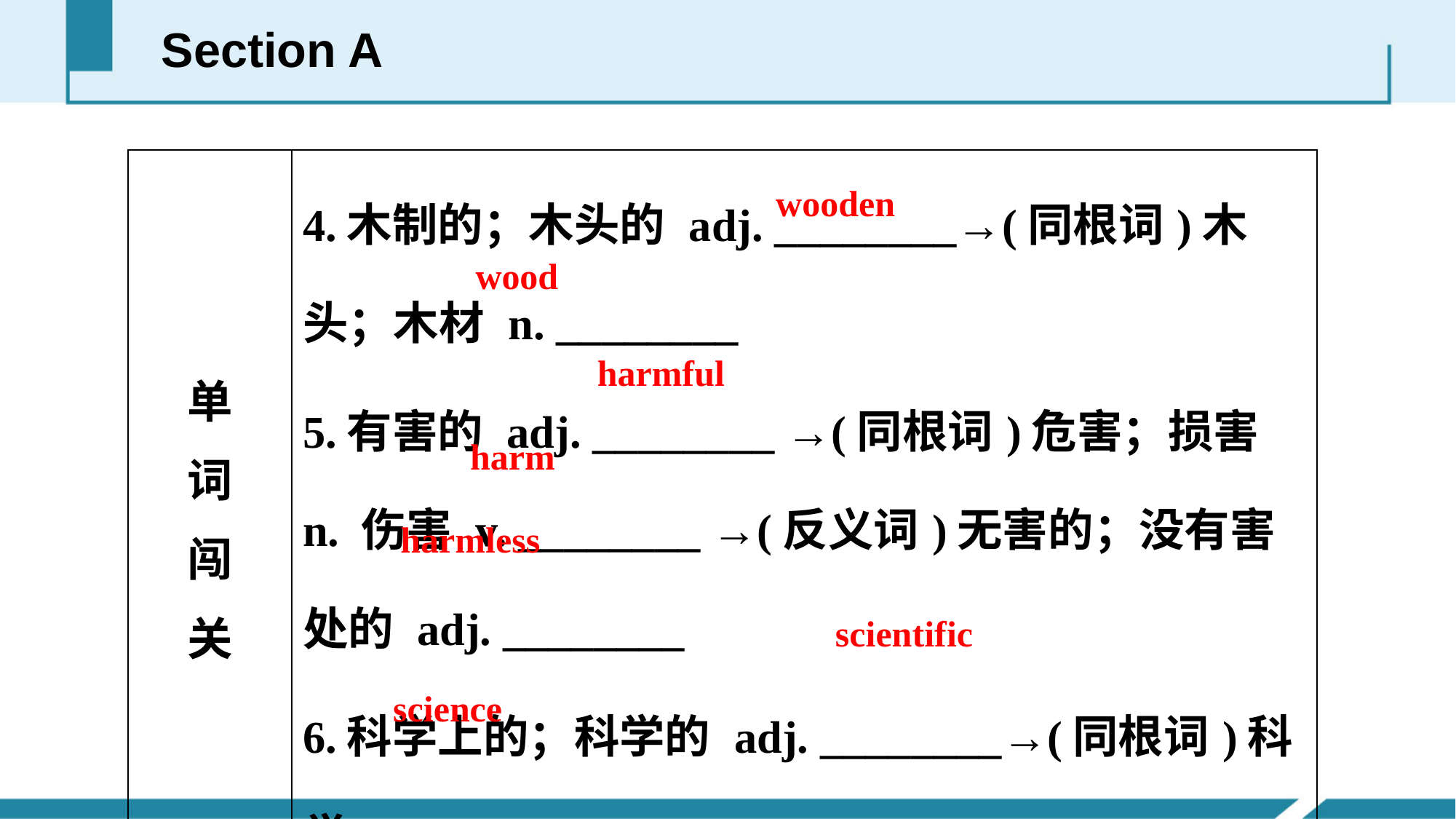

Section A
| 单 词 闯 关 | 4.木制的；木头的 adj. \_\_\_\_\_\_\_\_→(同根词)木头；木材 n. \_\_\_\_\_\_\_\_ 5.有害的 adj. \_\_\_\_\_\_\_\_ →(同根词)危害；损害 n. 伤害 v. \_\_\_\_\_\_\_\_ →(反义词)无害的；没有害处的 adj. \_\_\_\_\_\_\_\_ 6.科学上的；科学的 adj. \_\_\_\_\_\_\_\_→(同根词)科学 n. \_\_\_\_\_\_\_\_ |
| --- | --- |
wooden
 wood

harmful
harm
 harmless
scientific
science